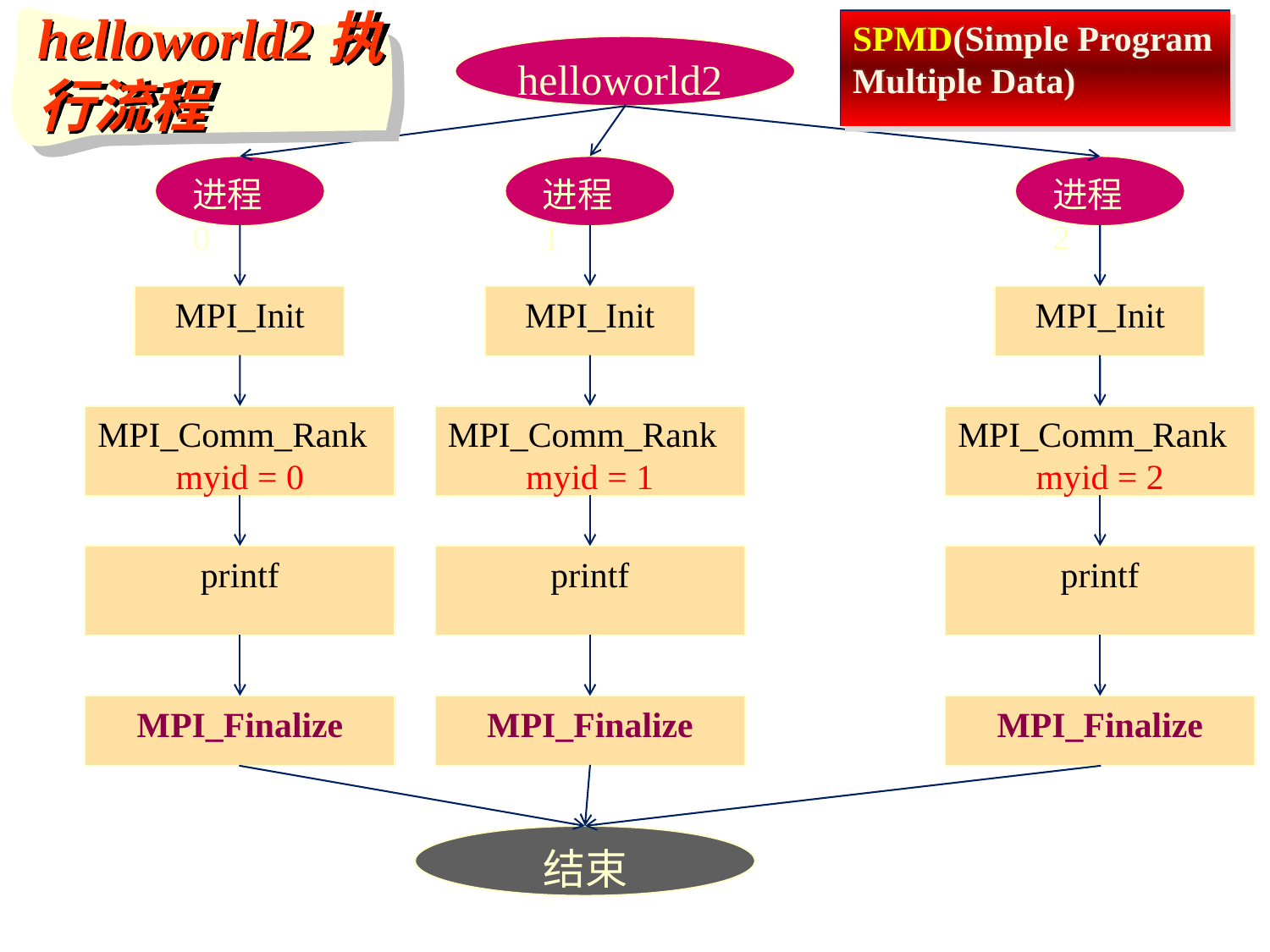

helloworld2执行流程

SPMD(Simple Program Multiple Data)
helloworld2
进程0
进程1
进程2
MPI_Init
MPI_Init
MPI_Init
MPI_Comm_Rank
myid = 0
MPI_Comm_Rank
myid = 1
MPI_Comm_Rank
myid = 2
printf
printf
printf
MPI_Finalize
MPI_Finalize
MPI_Finalize
结束